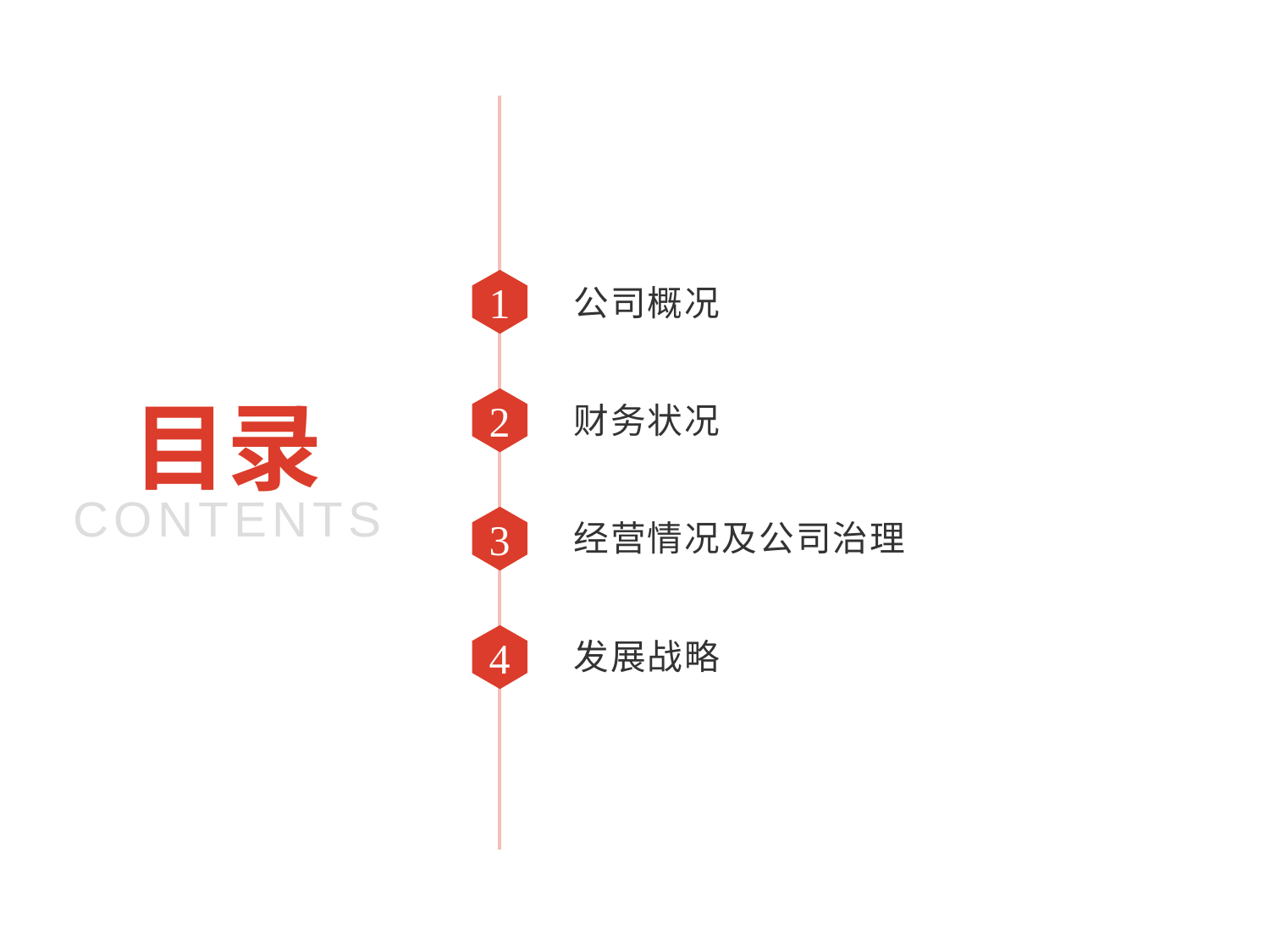

公司概况
1
财务状况
2
目录
CONTENTS
经营情况及公司治理
3
发展战略
4